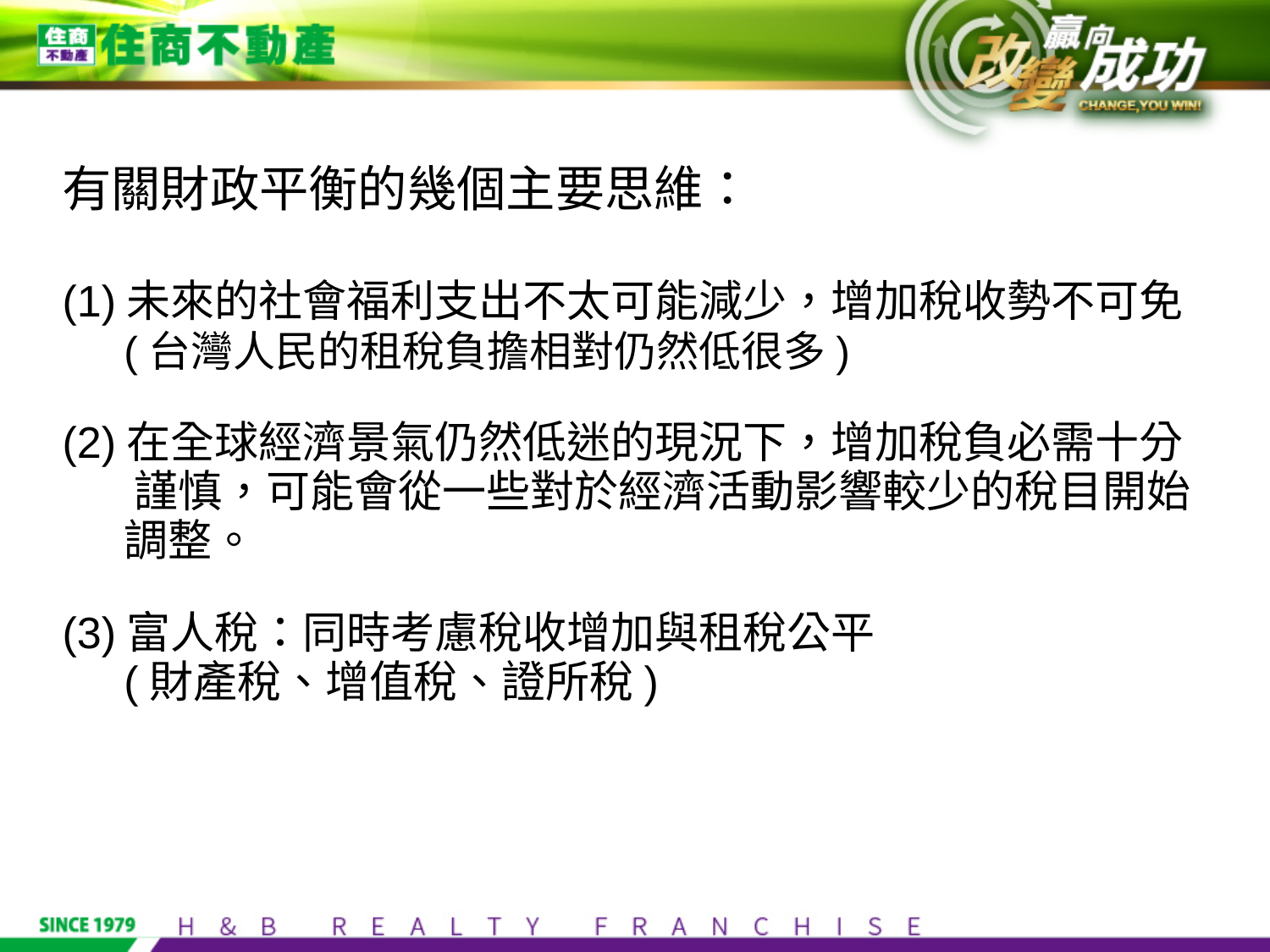

有關財政平衡的幾個主要思維：

(1)未來的社會福利支出不太可能減少，增加稅收勢不可免  (台灣人民的租稅負擔相對仍然低很多)
(2)在全球經濟景氣仍然低迷的現況下，增加稅負必需十分   謹慎，可能會從一些對於經濟活動影響較少的稅目開始調整。
(3)富人稅：同時考慮稅收增加與租稅公平
(財產稅、增值稅、證所稅)